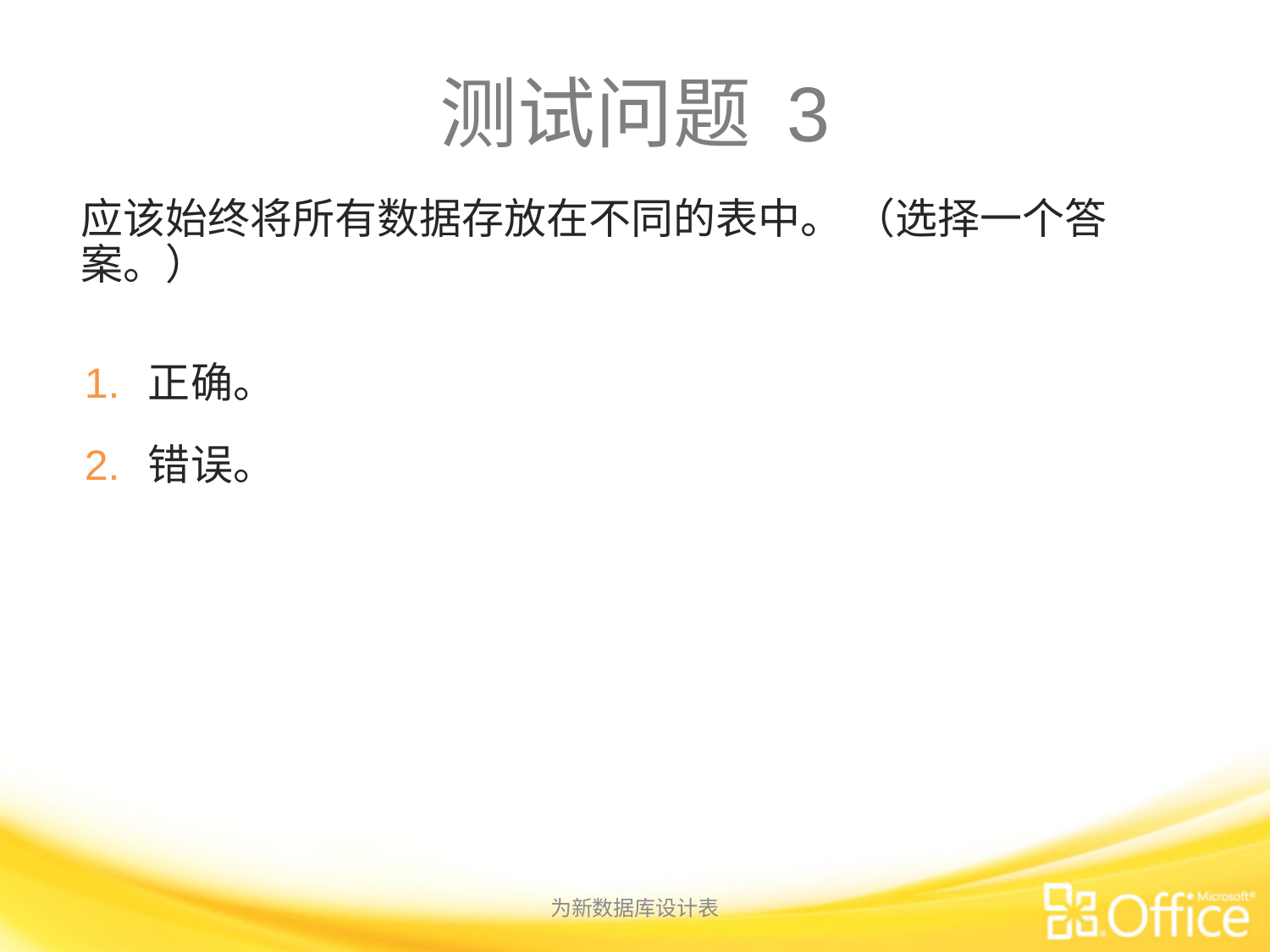

# 测试问题 3
应该始终将所有数据存放在不同的表中。 （选择一个答案。）
正确。
错误。
为新数据库设计表